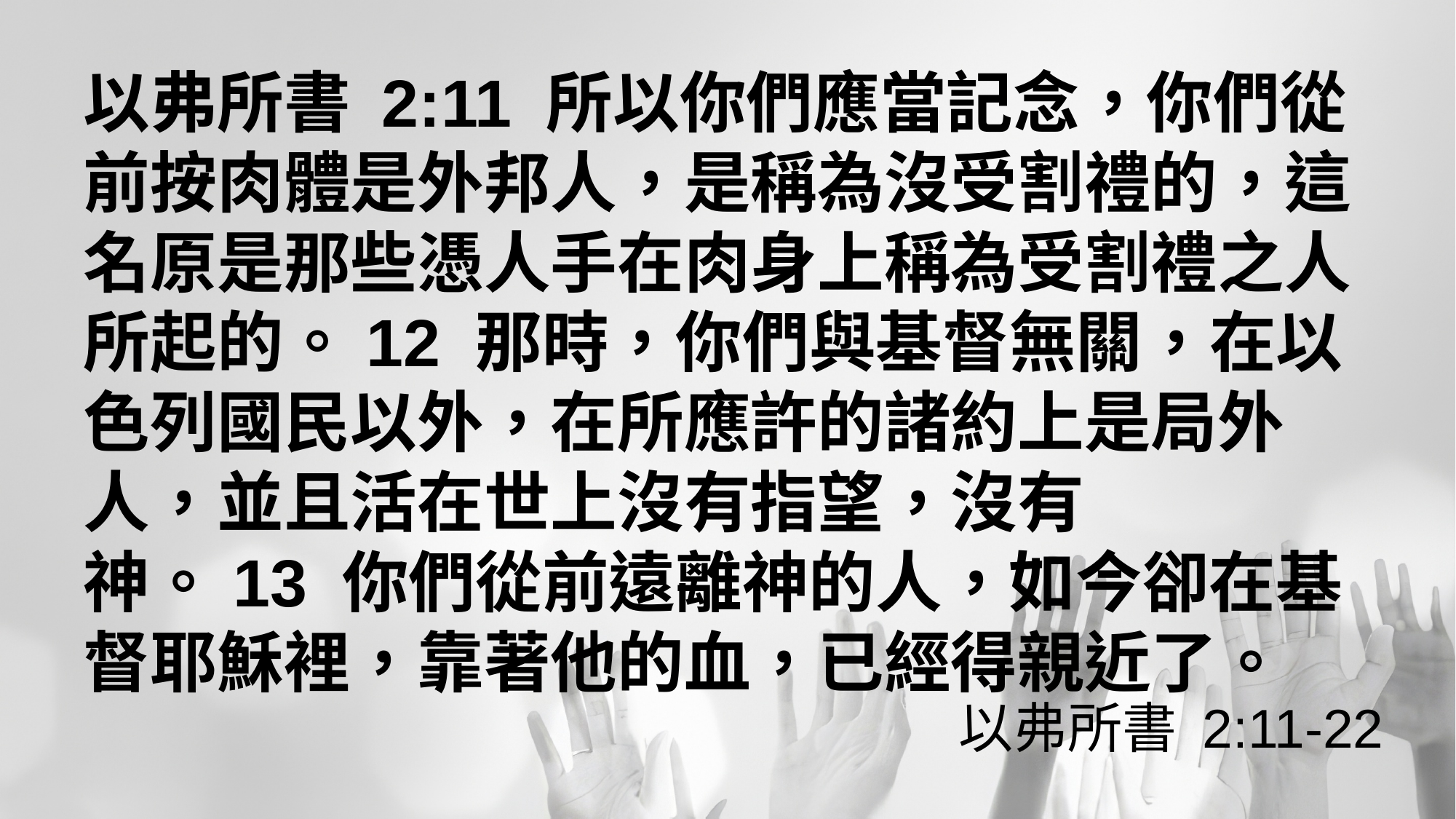

以弗所書 2:11 所以你們應當記念，你們從前按肉體是外邦人，是稱為沒受割禮的，這名原是那些憑人手在肉身上稱為受割禮之人所起的。12 那時，你們與基督無關，在以色列國民以外，在所應許的諸約上是局外人，並且活在世上沒有指望，沒有神。13 你們從前遠離神的人，如今卻在基督耶穌裡，靠著他的血，已經得親近了。
# 以弗所書 2:11-22